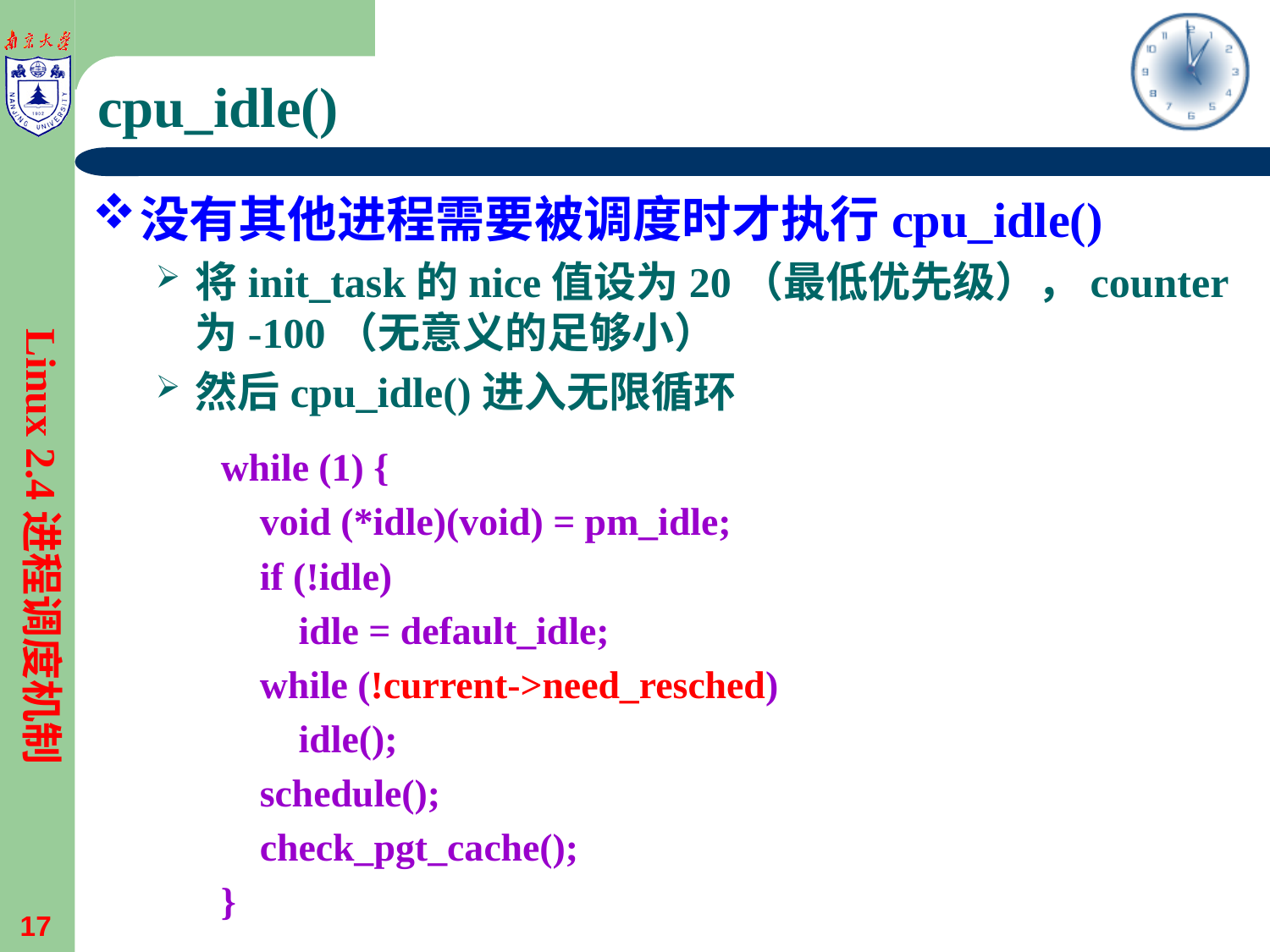

# cpu_idle()
没有其他进程需要被调度时才执行cpu_idle()
将init_task的nice值设为20（最低优先级），counter为-100（无意义的足够小）
然后cpu_idle()进入无限循环
Linux 2.4进程调度机制
while (1) {
    void (*idle)(void) = pm_idle;
    if (!idle)
        idle = default_idle;
    while (!current->need_resched)
        idle();
    schedule();
    check_pgt_cache();
}
17